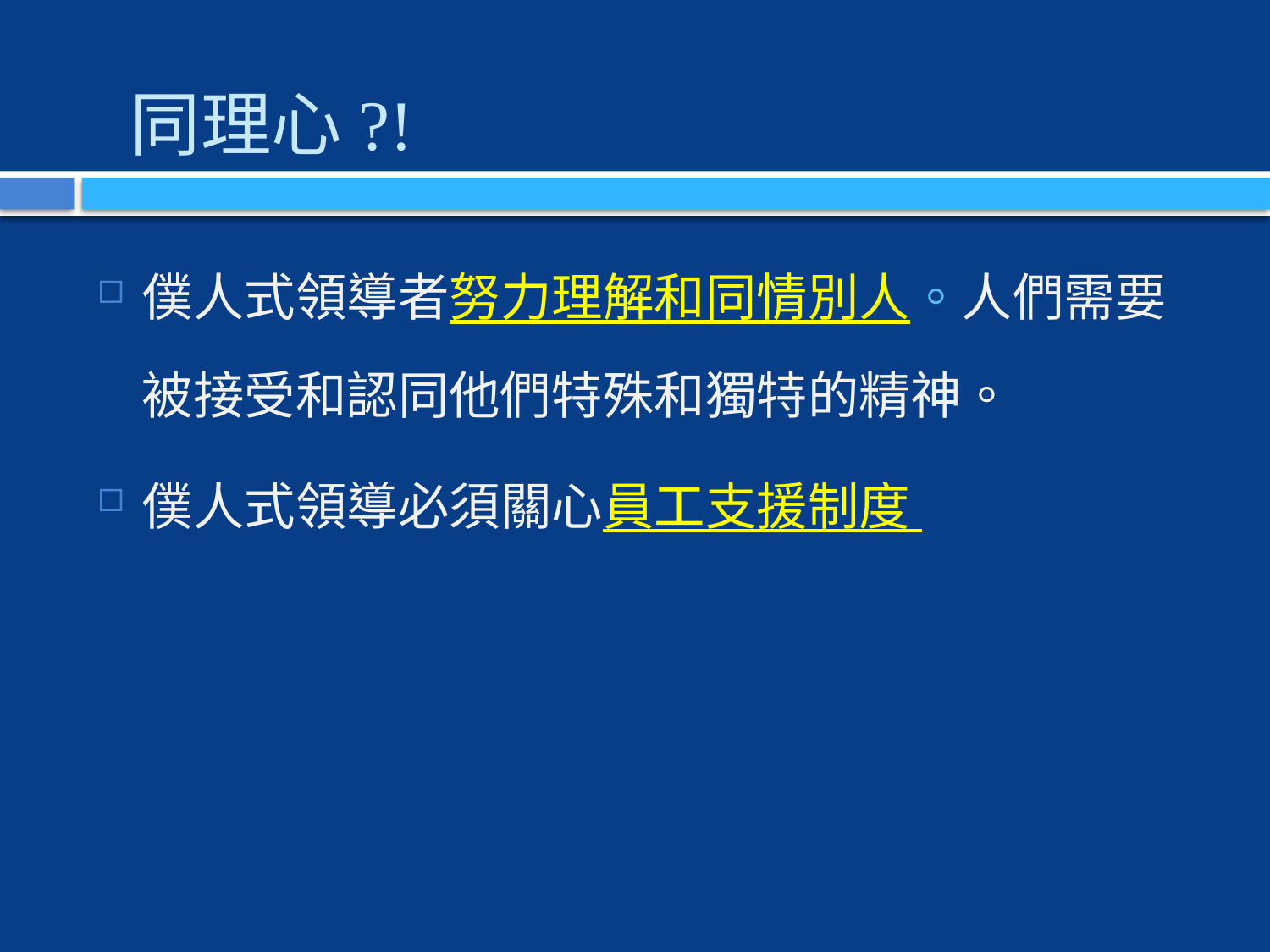

# 同理心?!
僕人式領導者努力理解和同情別人。人們需要被接受和認同他們特殊和獨特的精神。
僕人式領導必須關心員工支援制度